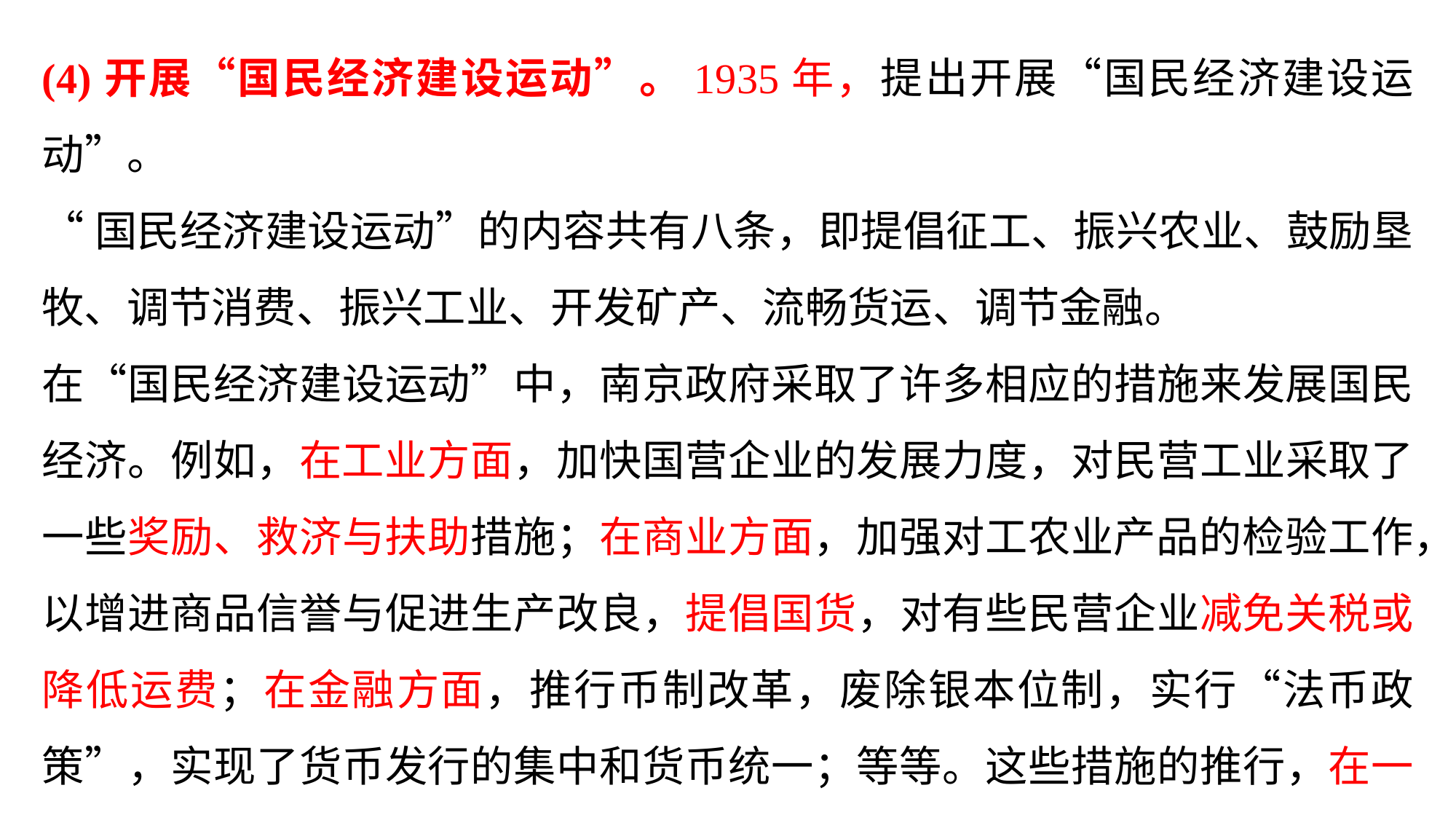

(4)开展“国民经济建设运动”。1935年，提出开展“国民经济建设运动”。
“国民经济建设运动”的内容共有八条，即提倡征工、振兴农业、鼓励垦牧、调节消费、振兴工业、开发矿产、流畅货运、调节金融。
在“国民经济建设运动”中，南京政府采取了许多相应的措施来发展国民经济。例如，在工业方面，加快国营企业的发展力度，对民营工业采取了一些奖励、救济与扶助措施；在商业方面，加强对工农业产品的检验工作，以增进商品信誉与促进生产改良，提倡国货，对有些民营企业减免关税或降低运费；在金融方面，推行币制改革，废除银本位制，实行“法币政策”，实现了货币发行的集中和货币统一；等等。这些措施的推行，在一定程度上使中国经济得到了某些发展，推动了中国的近代化。